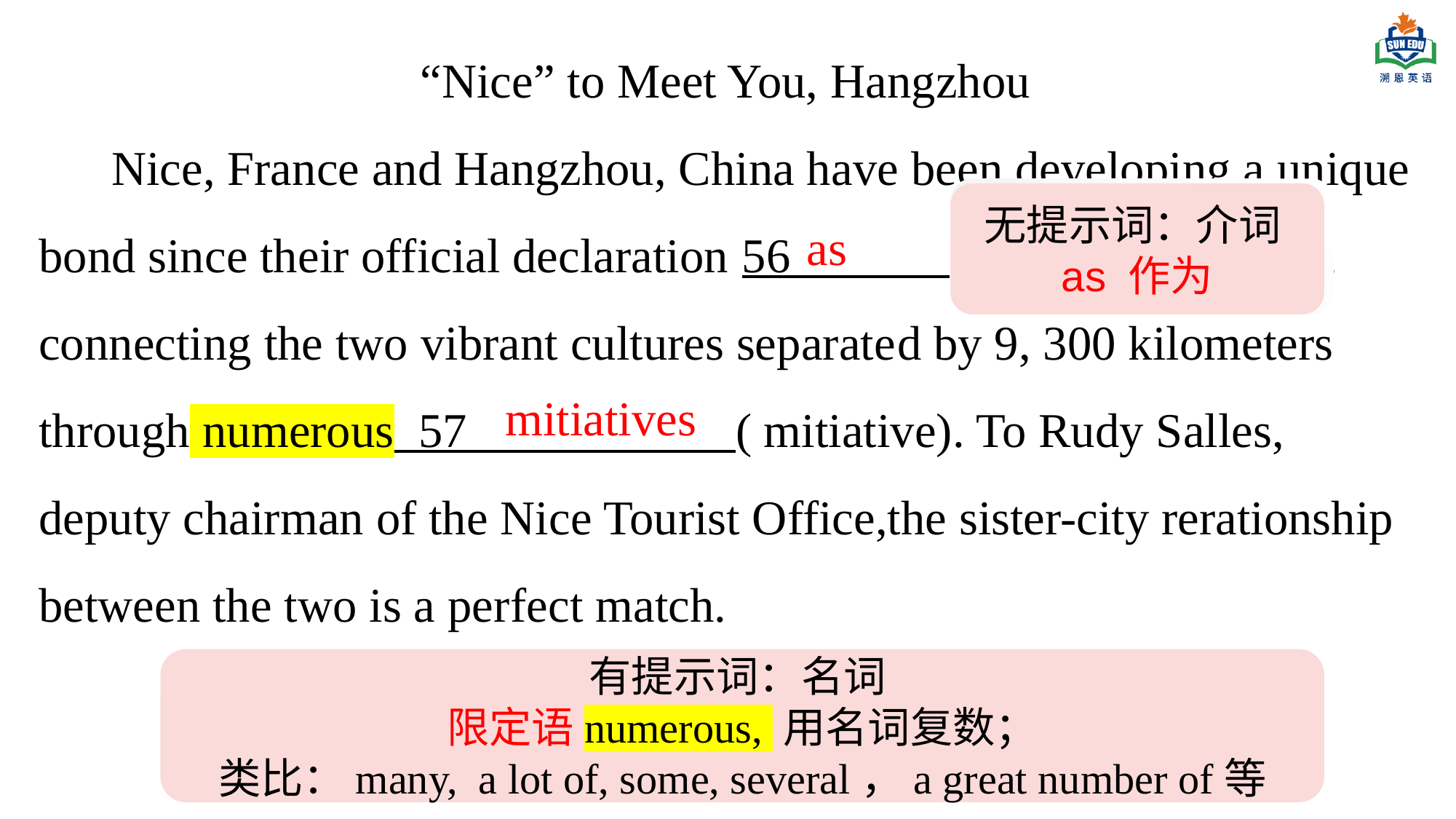

“Nice” to Meet You, Hangzhou
   Nice, France and Hangzhou, China have been developing a unique bond since their official declaration 56             sister cities in 1998,   connecting the two vibrant cultures separated by 9, 300 kilometers through numerous  57                      ( mitiative). To Rudy Salles, deputy chairman of the Nice Tourist Office,the sister-city rerationship between the two is a perfect match.

无提示词：介词
as 作为
as
mitiatives
有提示词：名词
限定语numerous, 用名词复数；
类比：many,  a lot of, some, several，a great number of等